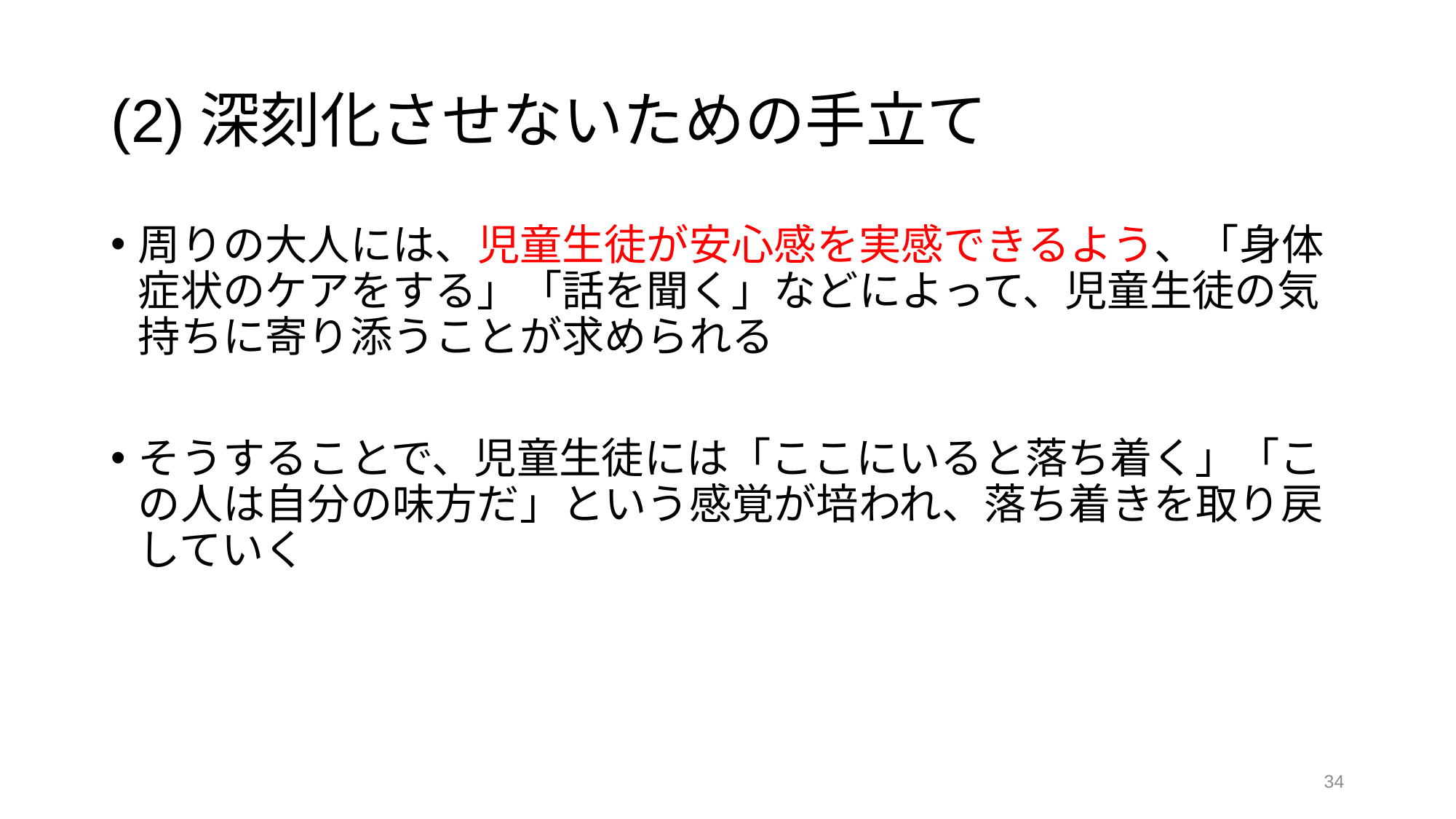

# (2)深刻化させないための手立て
周りの大人には、児童生徒が安心感を実感できるよう、「身体症状のケアをする」「話を聞く」などによって、児童生徒の気持ちに寄り添うことが求められる

そうすることで、児童生徒には「ここにいると落ち着く」「この人は自分の味方だ」という感覚が培われ、落ち着きを取り戻していく
34